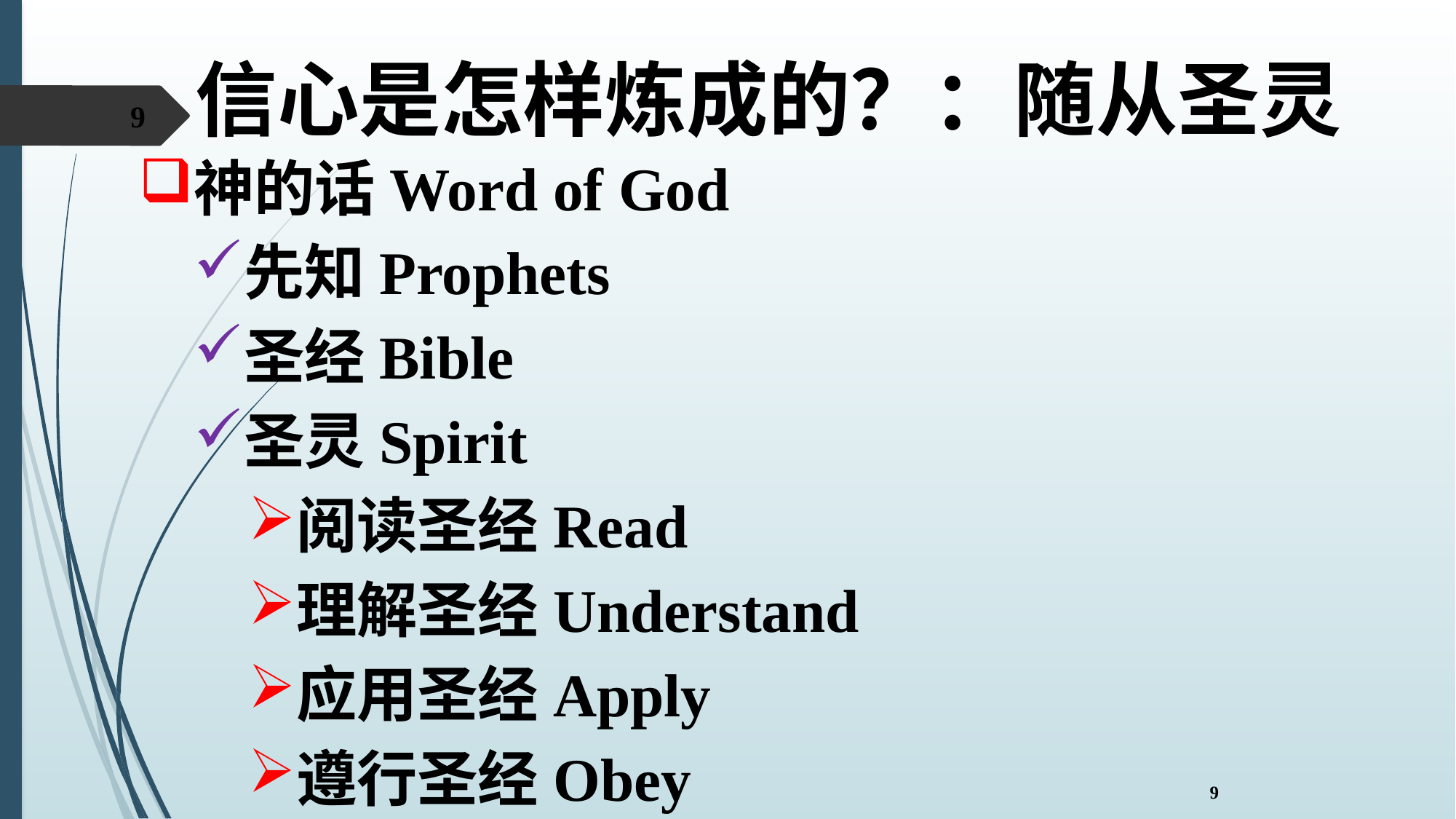

信心是怎样炼成的？：随从圣灵
9
神的话Word of God
先知Prophets
圣经Bible
圣灵Spirit
阅读圣经Read
理解圣经Understand
应用圣经Apply
遵行圣经Obey
9